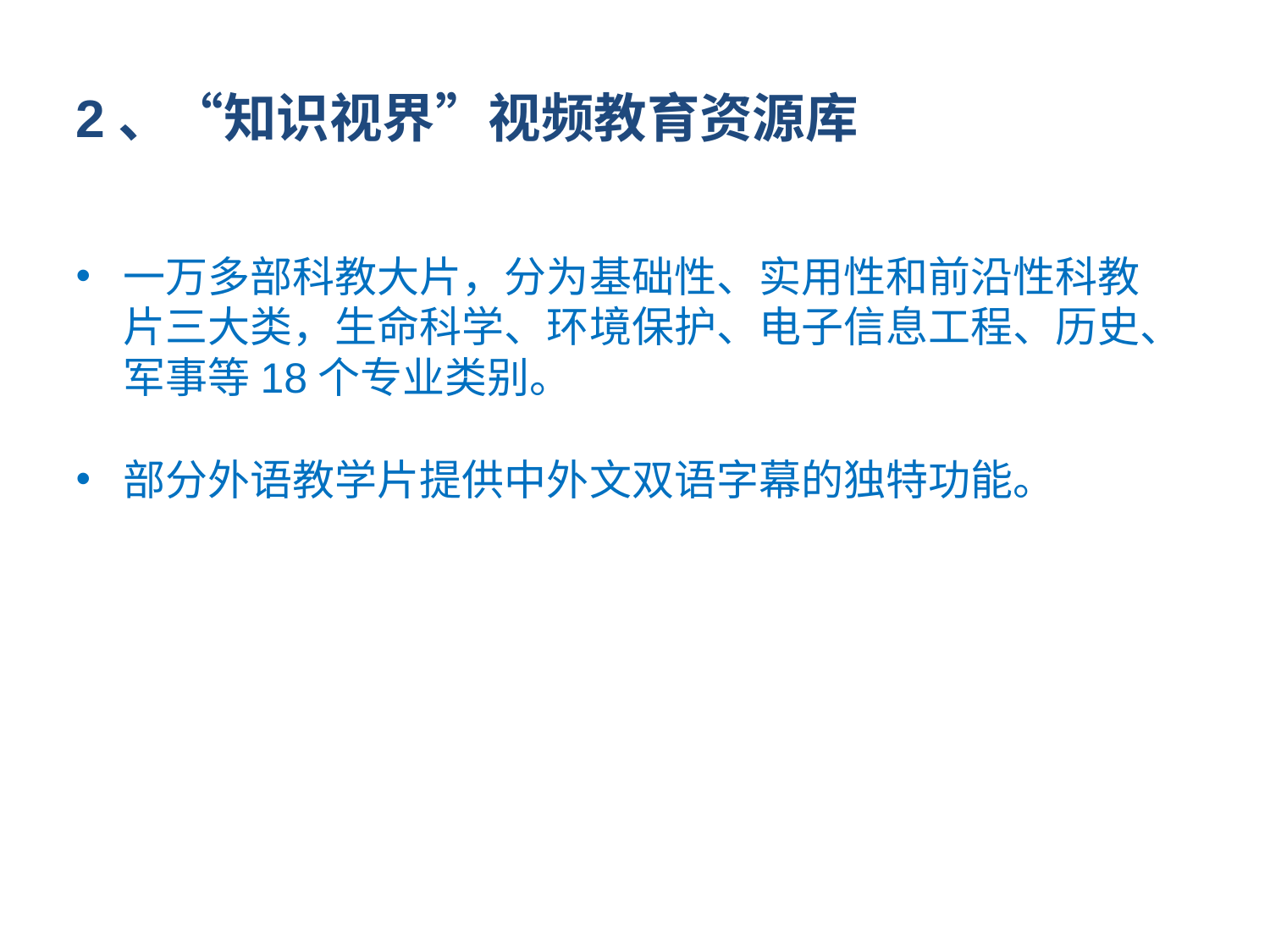

2、“知识视界”视频教育资源库

一万多部科教大片，分为基础性、实用性和前沿性科教片三大类，生命科学、环境保护、电子信息工程、历史、军事等18个专业类别。

部分外语教学片提供中外文双语字幕的独特功能。

17